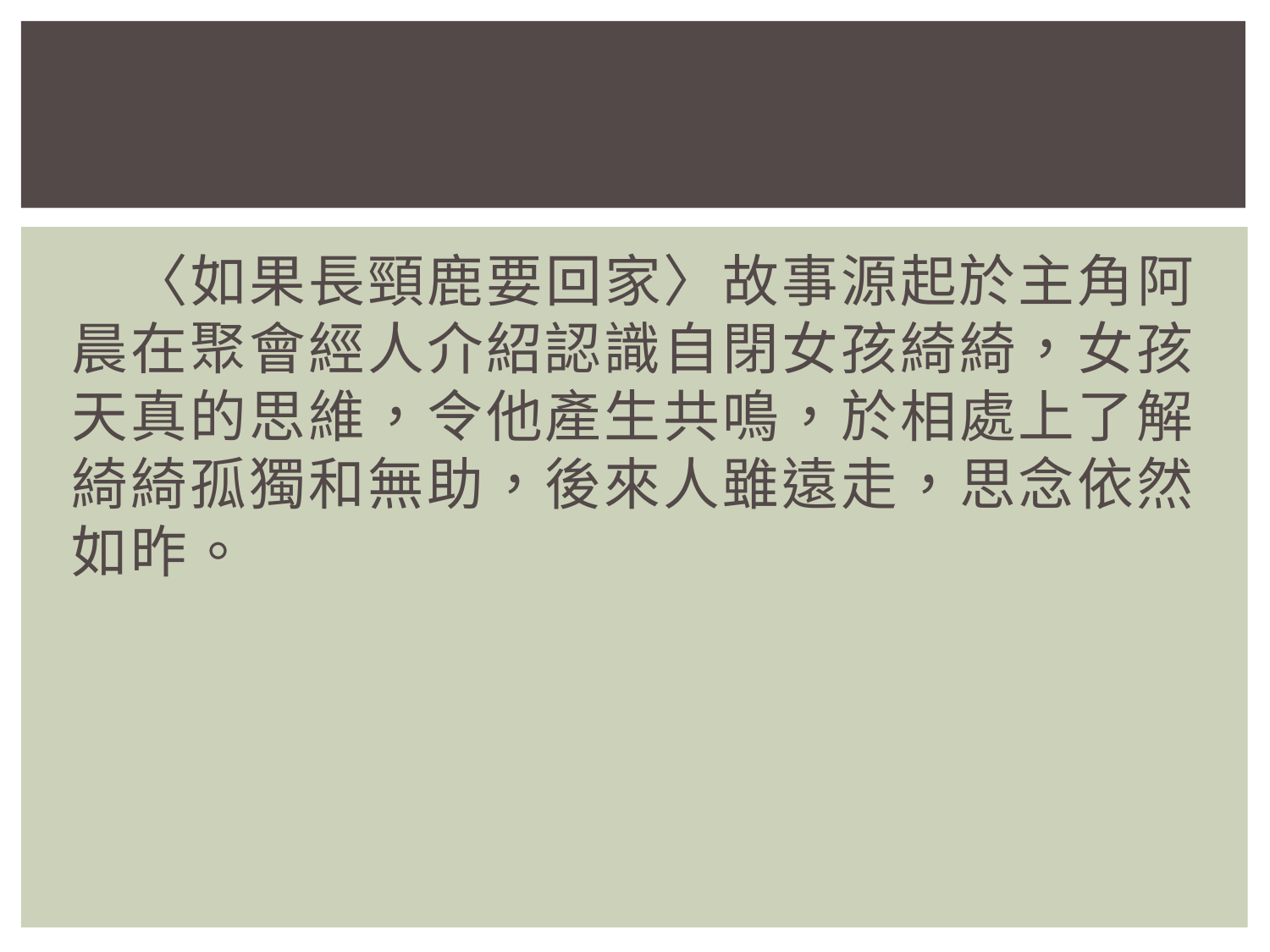

#
   〈如果長頸鹿要回家〉故事源起於主角阿晨在聚會經人介紹認識自閉女孩綺綺，女孩天真的思維，令他產生共鳴，於相處上了解綺綺孤獨和無助，後來人雖遠走，思念依然如昨。